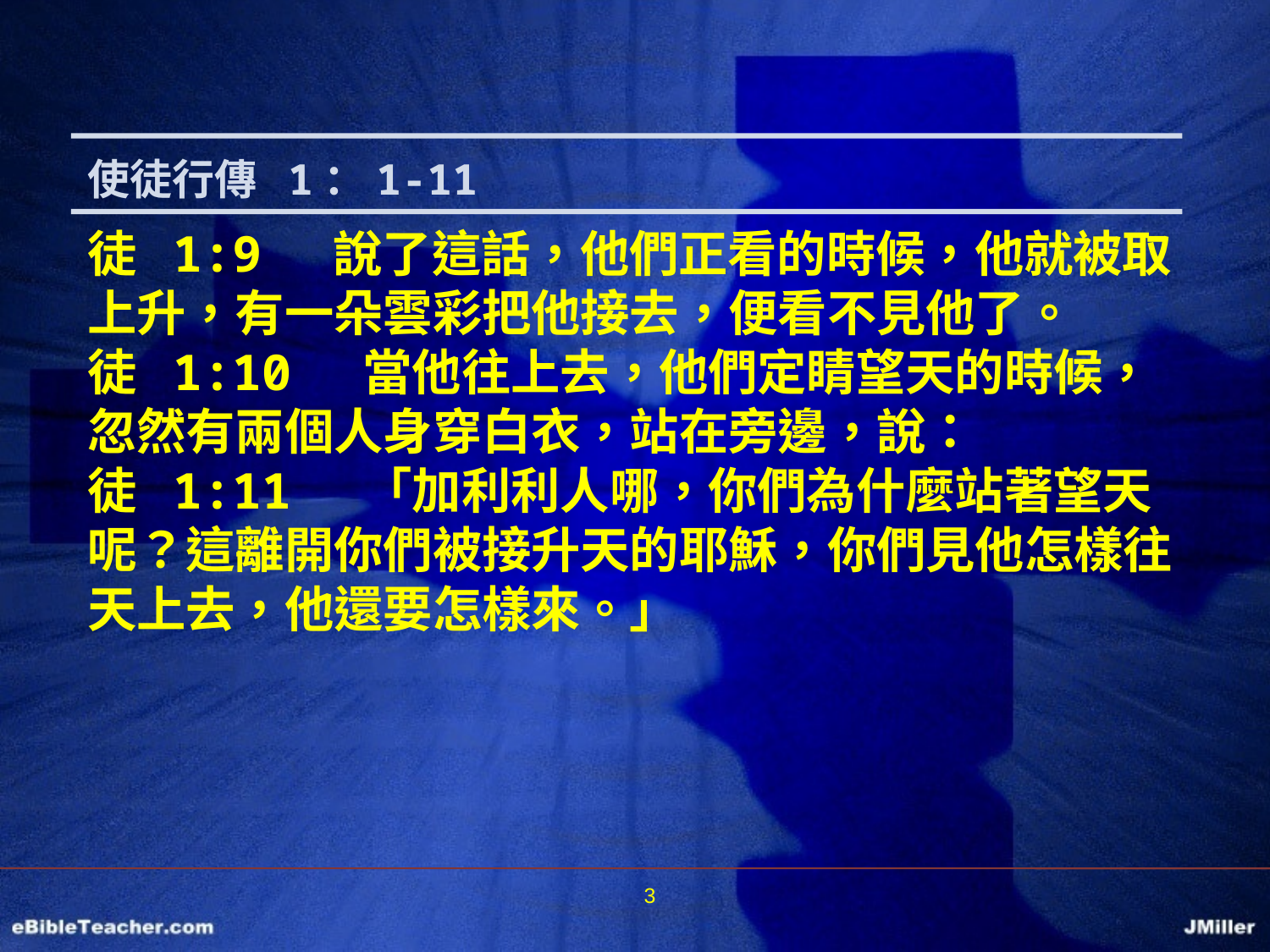

使徒行傳 1：1-11
徒 1:9  說了這話，他們正看的時候，他就被取上升，有一朵雲彩把他接去，便看不見他了。
徒 1:10  當他往上去，他們定睛望天的時候，忽然有兩個人身穿白衣，站在旁邊，說：
徒 1:11  「加利利人哪，你們為什麼站著望天呢？這離開你們被接升天的耶穌，你們見他怎樣往天上去，他還要怎樣來。」